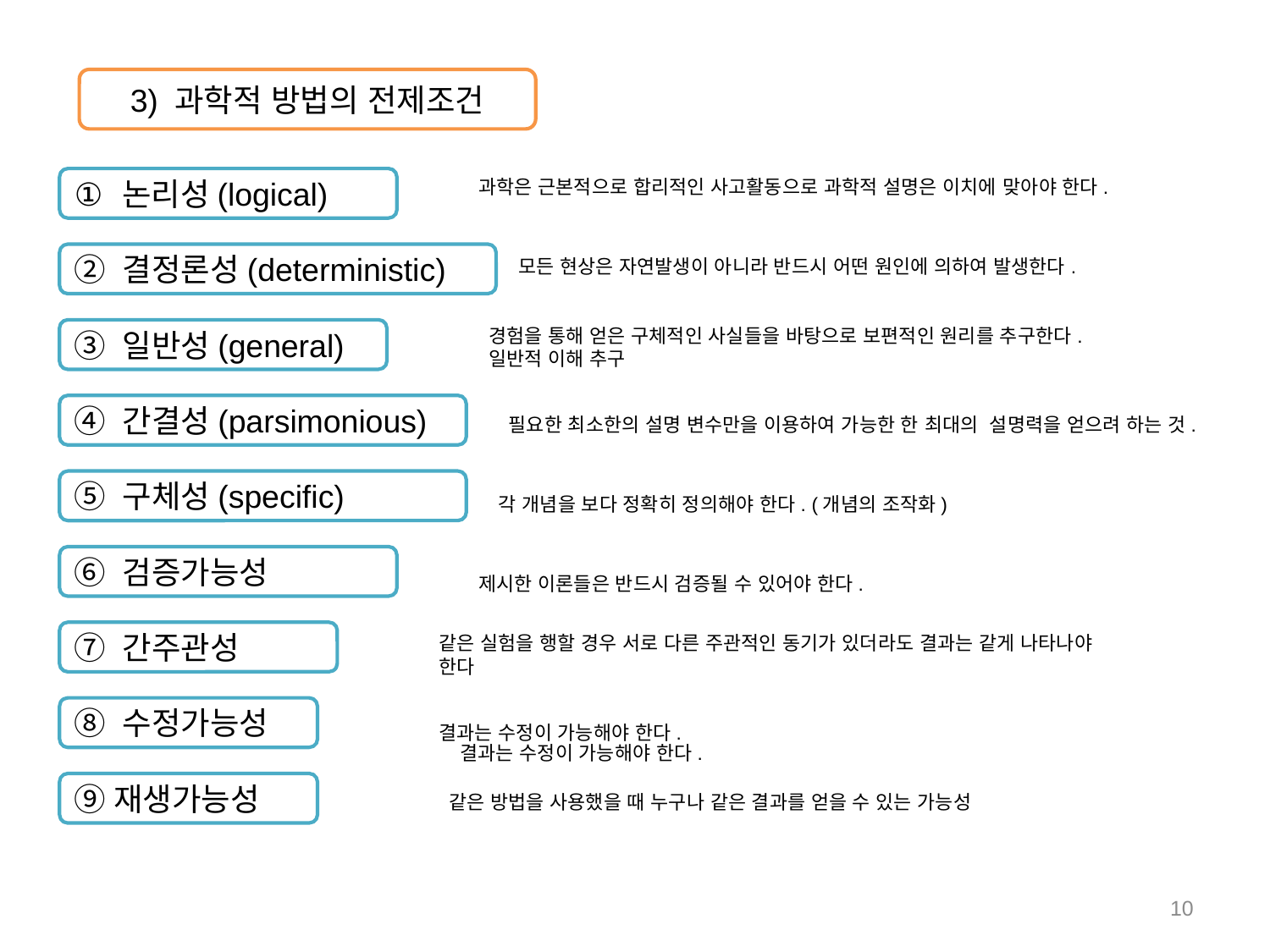

3) 과학적 방법의 전제조건
논리성(logical)
과학은 근본적으로 합리적인 사고활동으로 과학적 설명은 이치에 맞아야 한다.
② 결정론성(deterministic)
모든 현상은 자연발생이 아니라 반드시 어떤 원인에 의하여 발생한다.
경험을 통해 얻은 구체적인 사실들을 바탕으로 보편적인 원리를 추구한다.
일반적 이해 추구
③ 일반성(general)
④ 간결성(parsimonious)
필요한 최소한의 설명 변수만을 이용하여 가능한 한 최대의  설명력을 얻으려 하는 것.
⑤ 구체성(specific)
각 개념을 보다 정확히 정의해야 한다. (개념의 조작화)
⑥ 검증가능성
제시한 이론들은 반드시 검증될 수 있어야 한다.
⑦ 간주관성
같은 실험을 행할 경우 서로 다른 주관적인 동기가 있더라도 결과는 같게 나타나야 한다
⑧ 수정가능성
결과는 수정이 가능해야 한다.
결과는 수정이 가능해야 한다.
⑨재생가능성
같은 방법을 사용했을 때 누구나 같은 결과를 얻을 수 있는 가능성
10